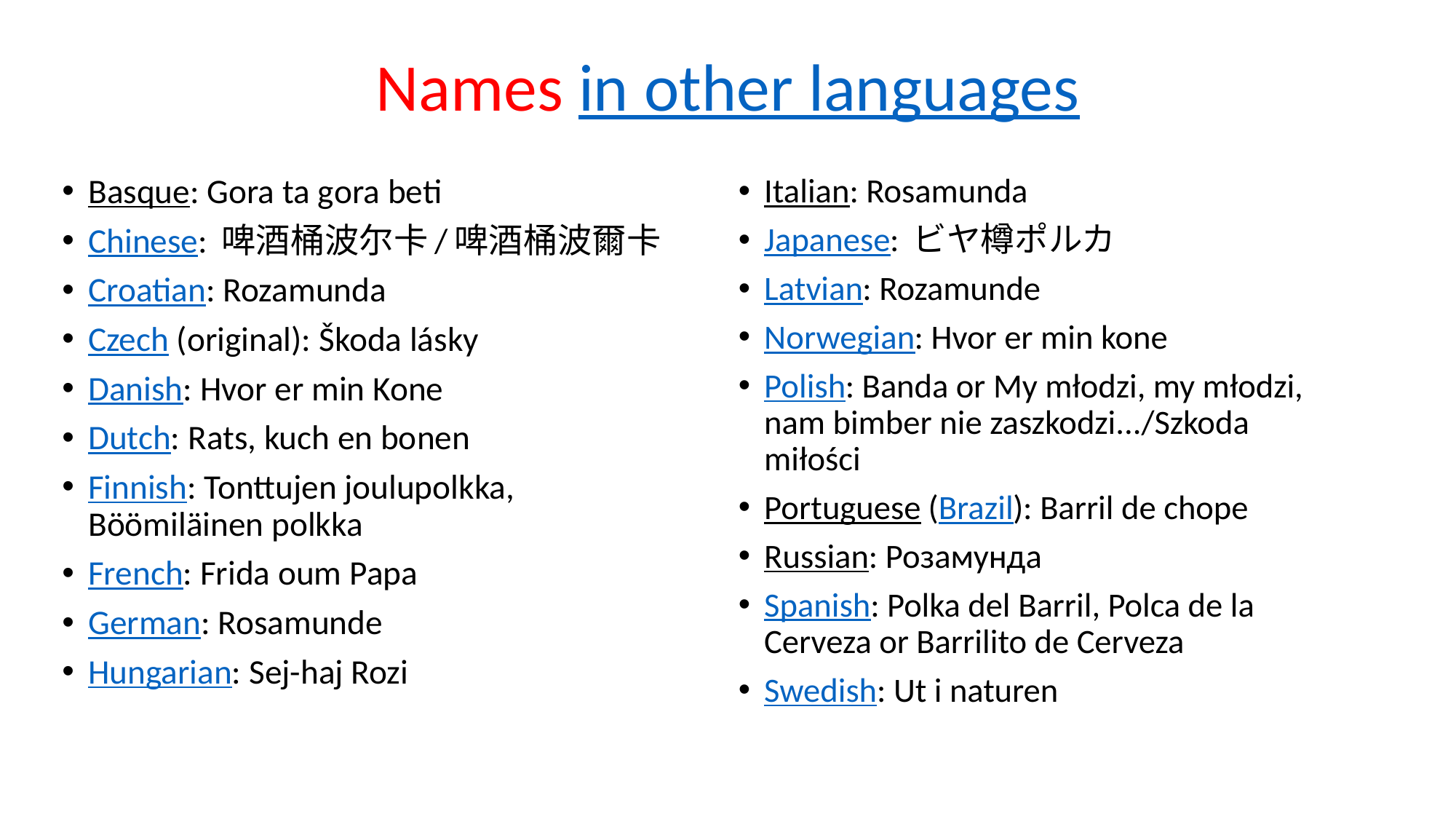

# Names in other languages
Basque: Gora ta gora beti
Chinese: 啤酒桶波尔卡/啤酒桶波爾卡
Croatian: Rozamunda
Czech (original): Škoda lásky
Danish: Hvor er min Kone
Dutch: Rats, kuch en bonen
Finnish: Tonttujen joulupolkka, Böömiläinen polkka
French: Frida oum Papa
German: Rosamunde
Hungarian: Sej-haj Rozi

Italian: Rosamunda
Japanese: ビヤ樽ポルカ
Latvian: Rozamunde
Norwegian: Hvor er min kone
Polish: Banda or My młodzi, my młodzi, nam bimber nie zaszkodzi.../Szkoda miłości
Portuguese (Brazil): Barril de chope
Russian: Розамунда
Spanish: Polka del Barril, Polca de la Cerveza or Barrilito de Cerveza
Swedish: Ut i naturen